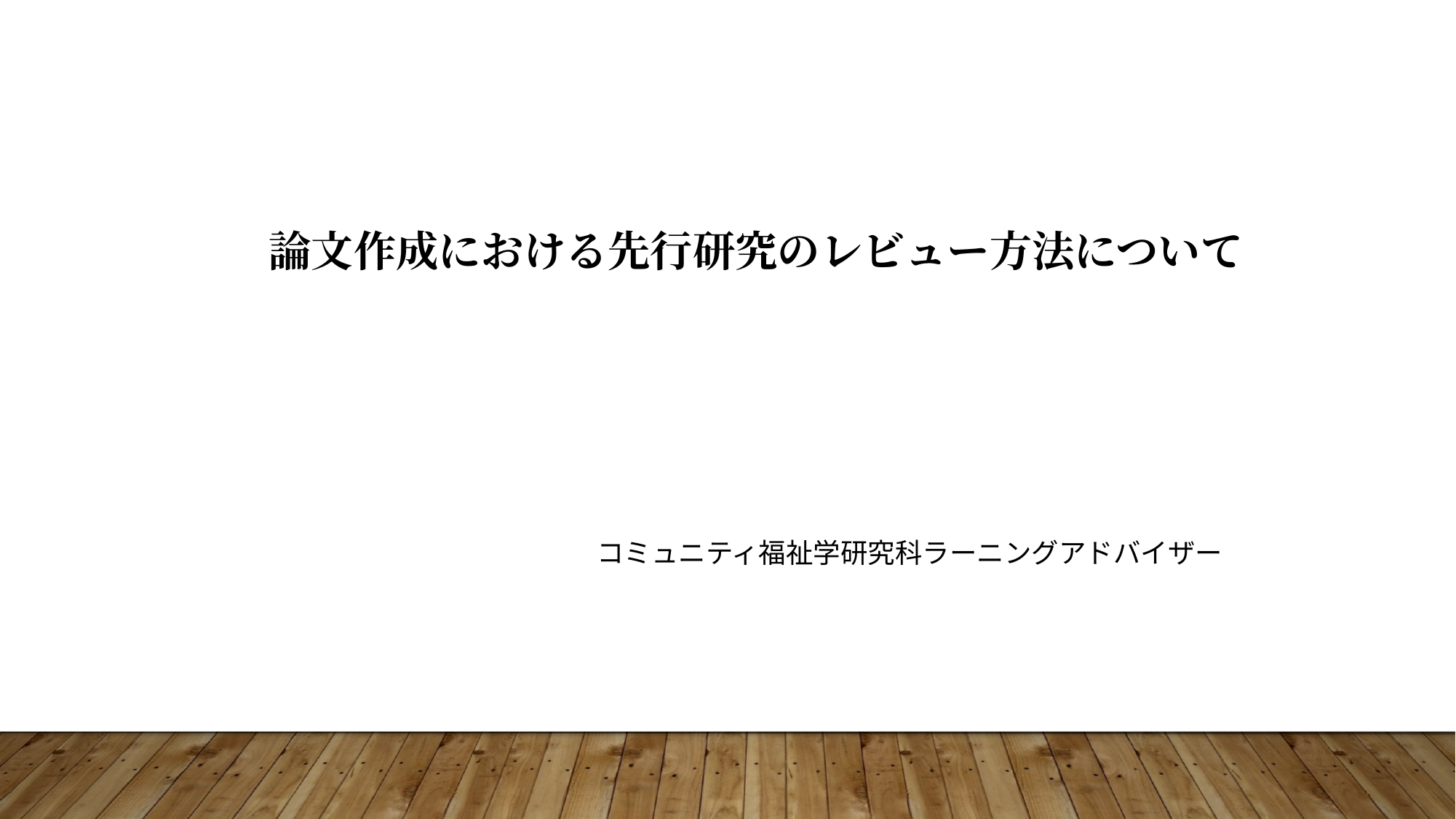

論文作成における先行研究のレビュー方法について

コミュニティ福祉学研究科ラーニングアドバイザー